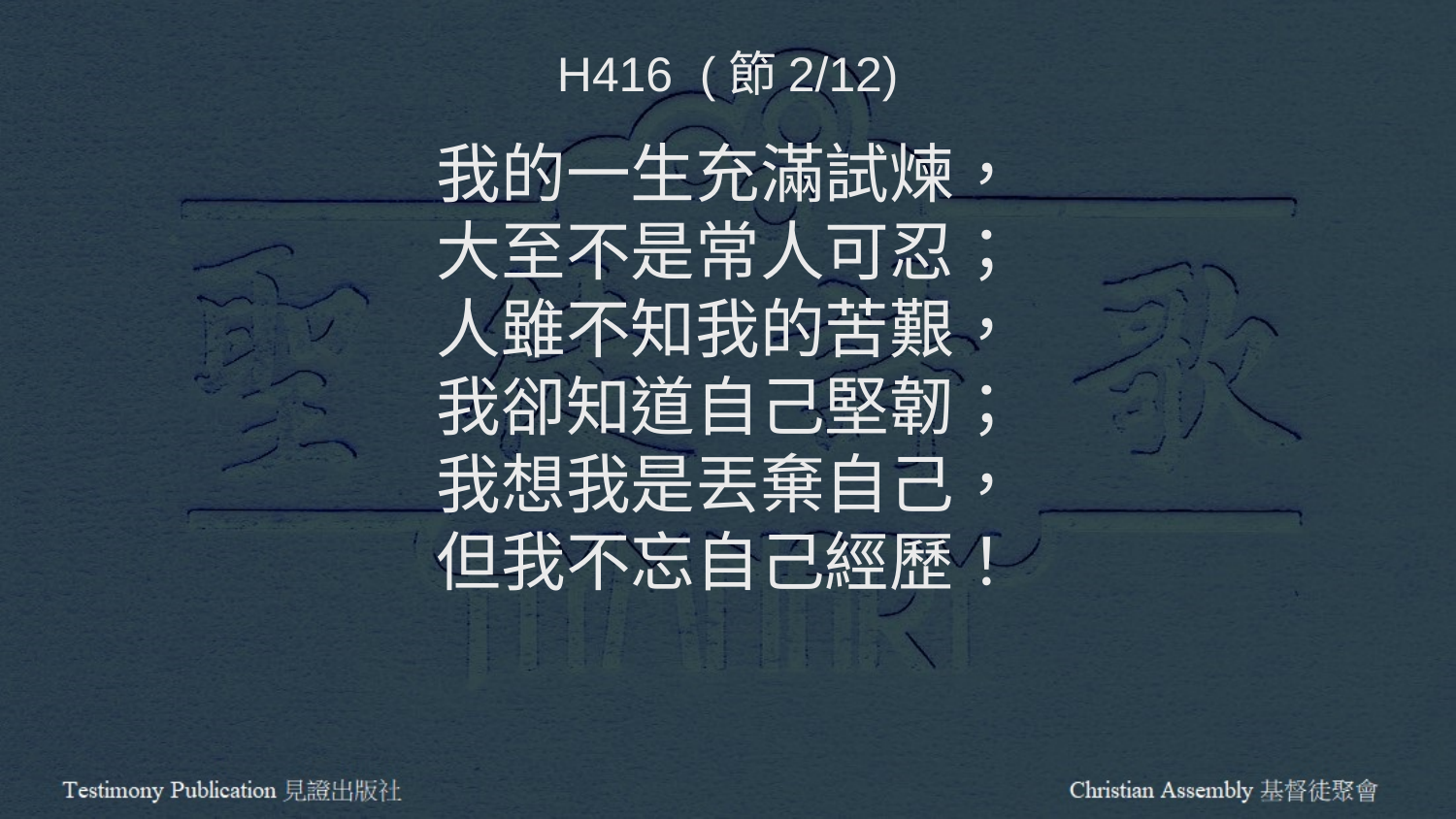

H416  (節2/12)

我的一生充滿試煉，
大至不是常人可忍；
人雖不知我的苦艱，
我卻知道自己堅韌；
我想我是丟棄自己，
但我不忘自己經歷！